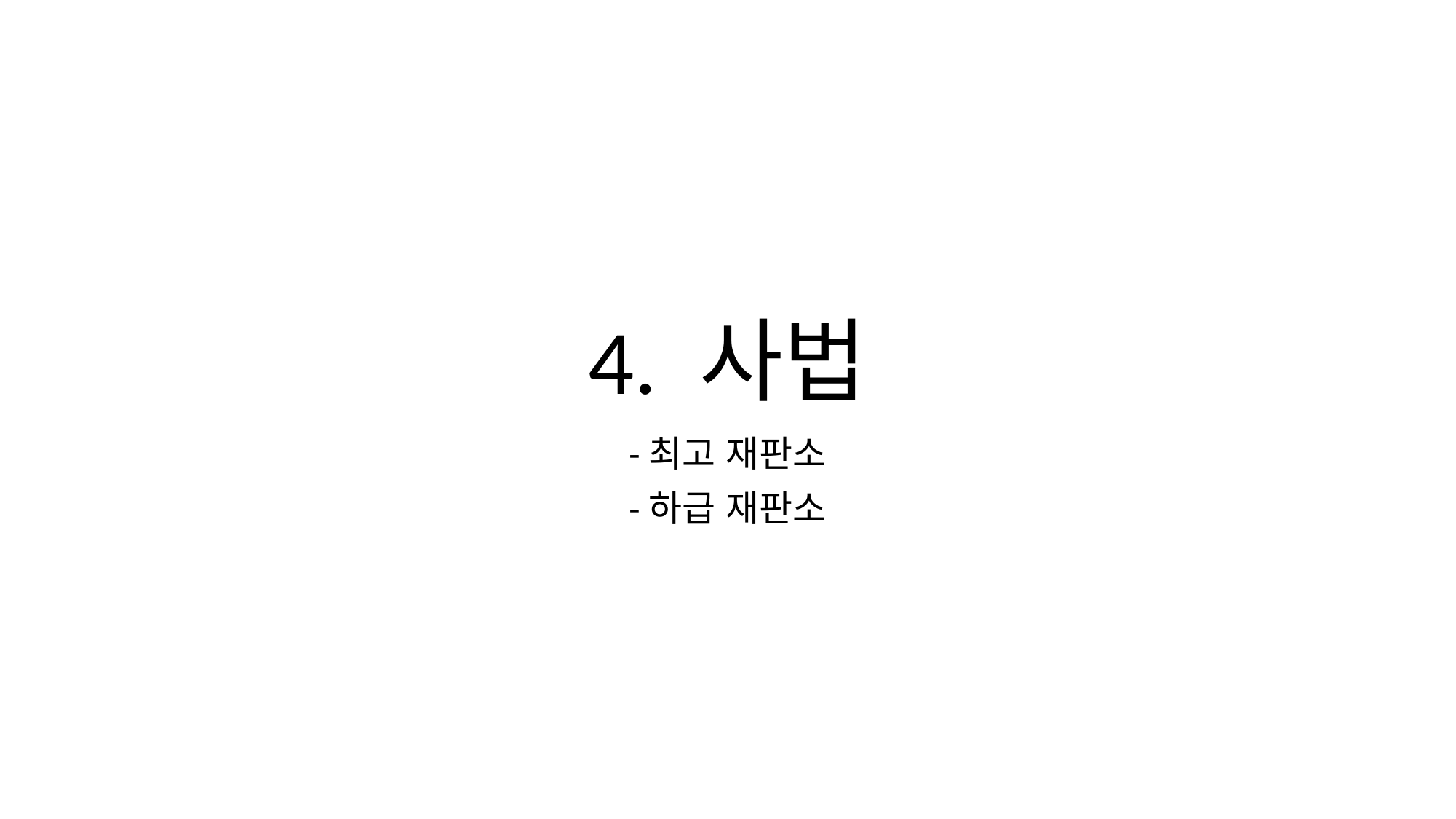

# 4. 사법
-최고 재판소
-하급 재판소